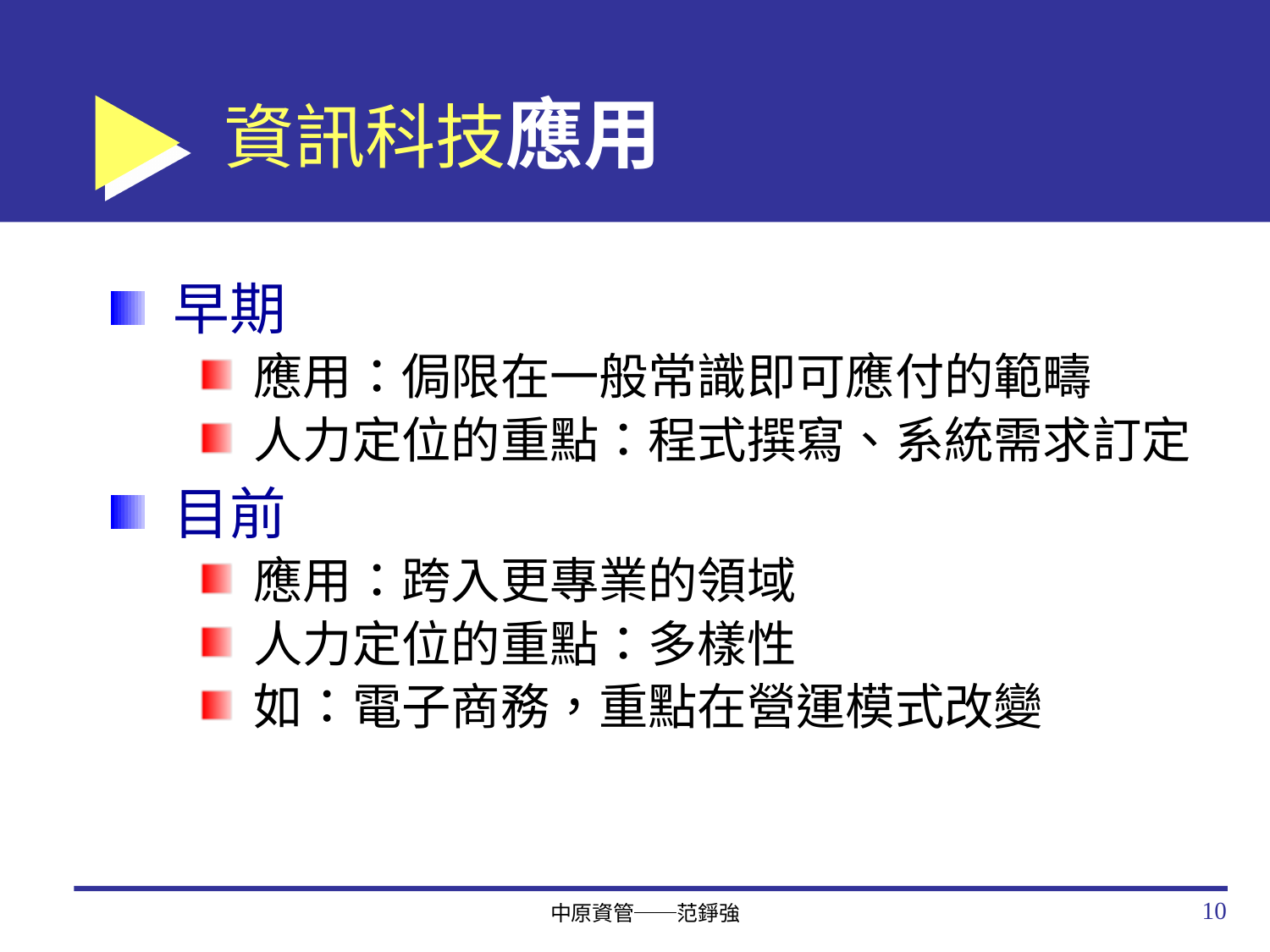

# 資訊科技應用
早期
應用：侷限在一般常識即可應付的範疇
人力定位的重點：程式撰寫、系統需求訂定
目前
應用：跨入更專業的領域
人力定位的重點：多樣性
如：電子商務，重點在營運模式改變
10